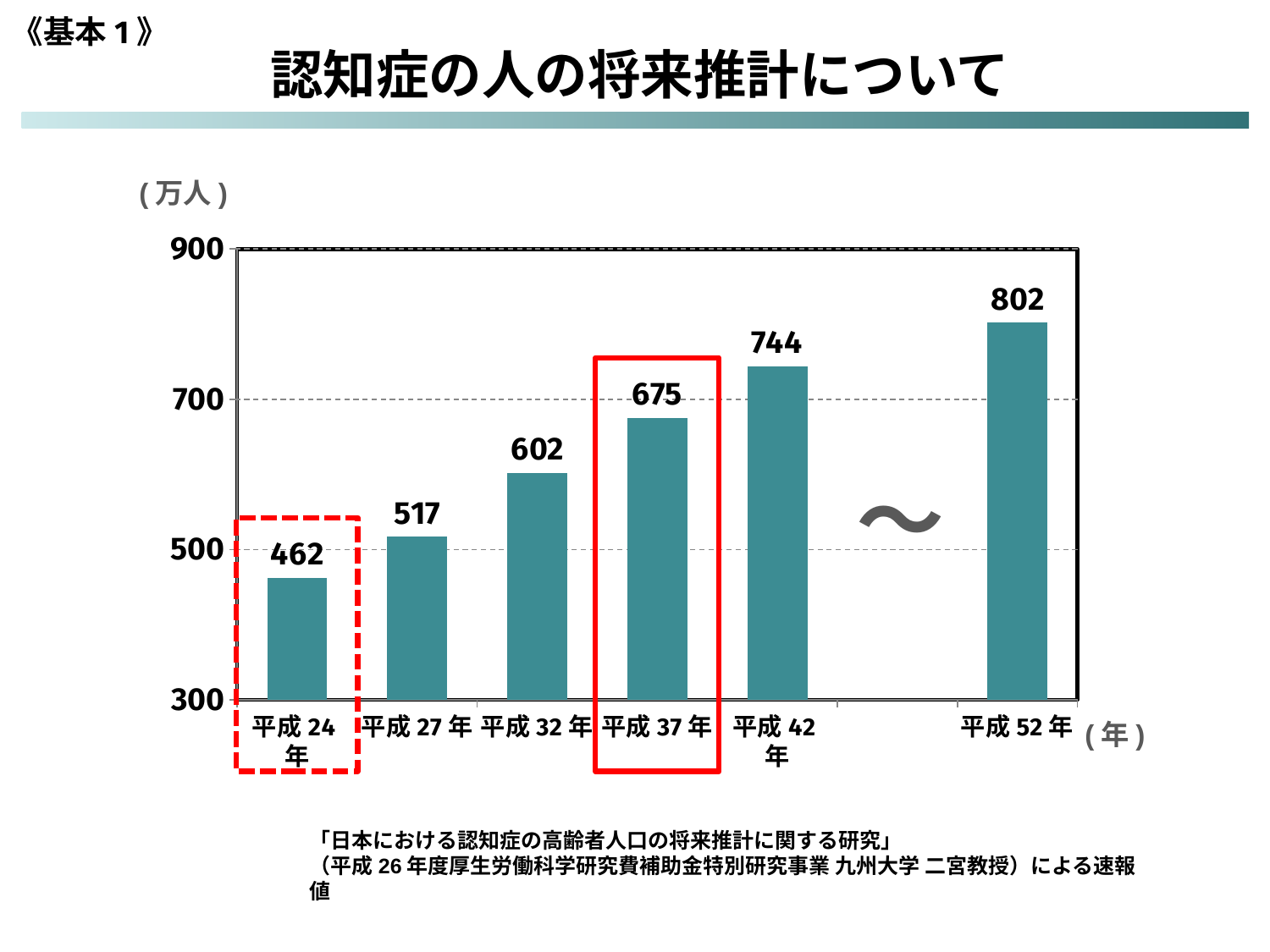

《基本1》
認知症の人の将来推計について

(万人)

### Chart

| Category |  |
|---|---|
| 平成24年 | 462.0 |
| 平成27年 | 517.0 |
| 平成32年 | 602.0 |
| 平成37年 | 675.0 |
| 平成42年 | 744.0 |
|  | None |
| 平成52年 | 802.0 |
～

(年)
「日本における認知症の高齢者人口の将来推計に関する研究」
（平成26年度厚生労働科学研究費補助金特別研究事業 九州大学 二宮教授）による速報値